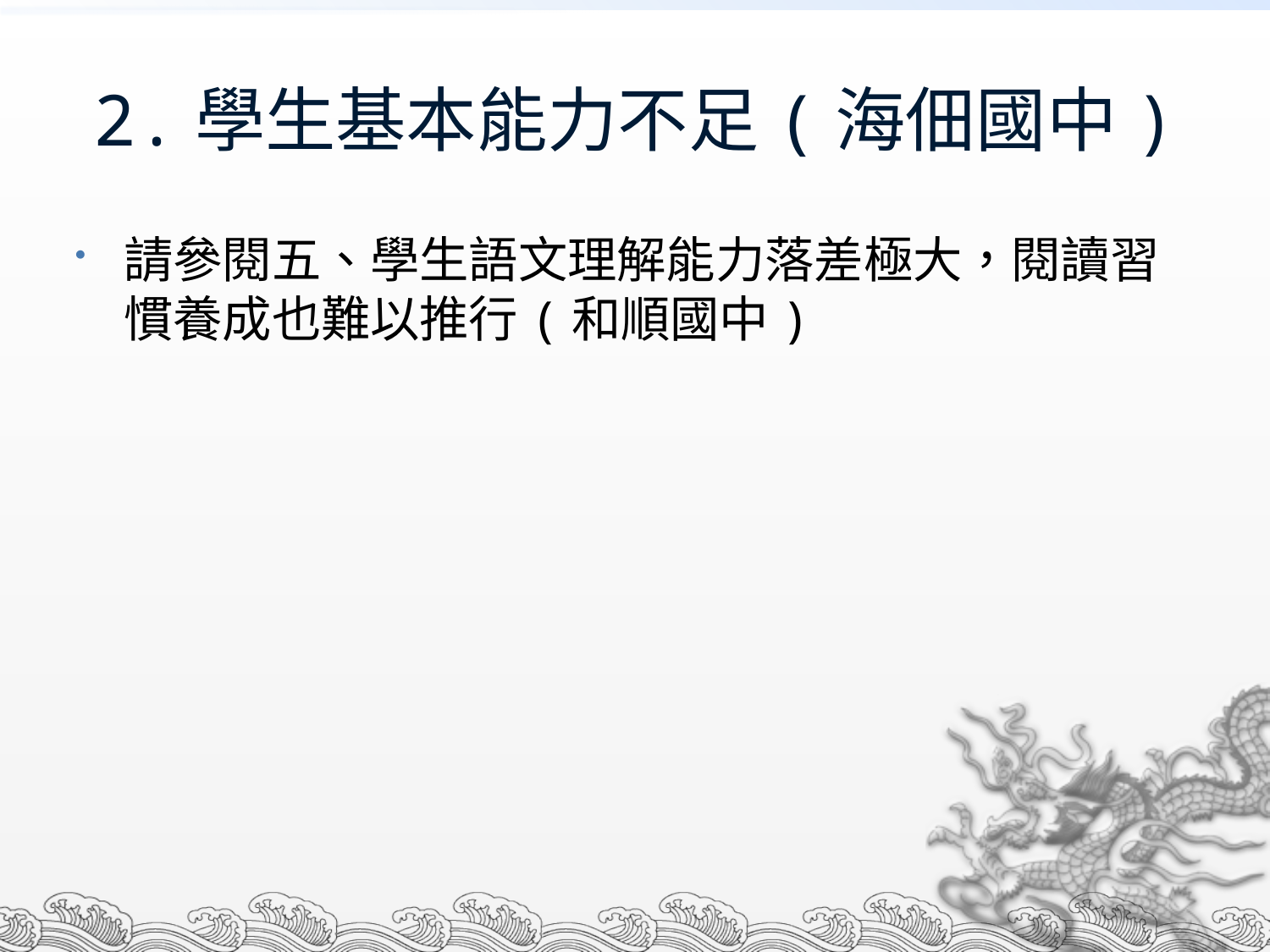

請參閱五、學生語文理解能力落差極大，閱讀習慣養成也難以推行(和順國中)
# 2.學生基本能力不足(海佃國中)